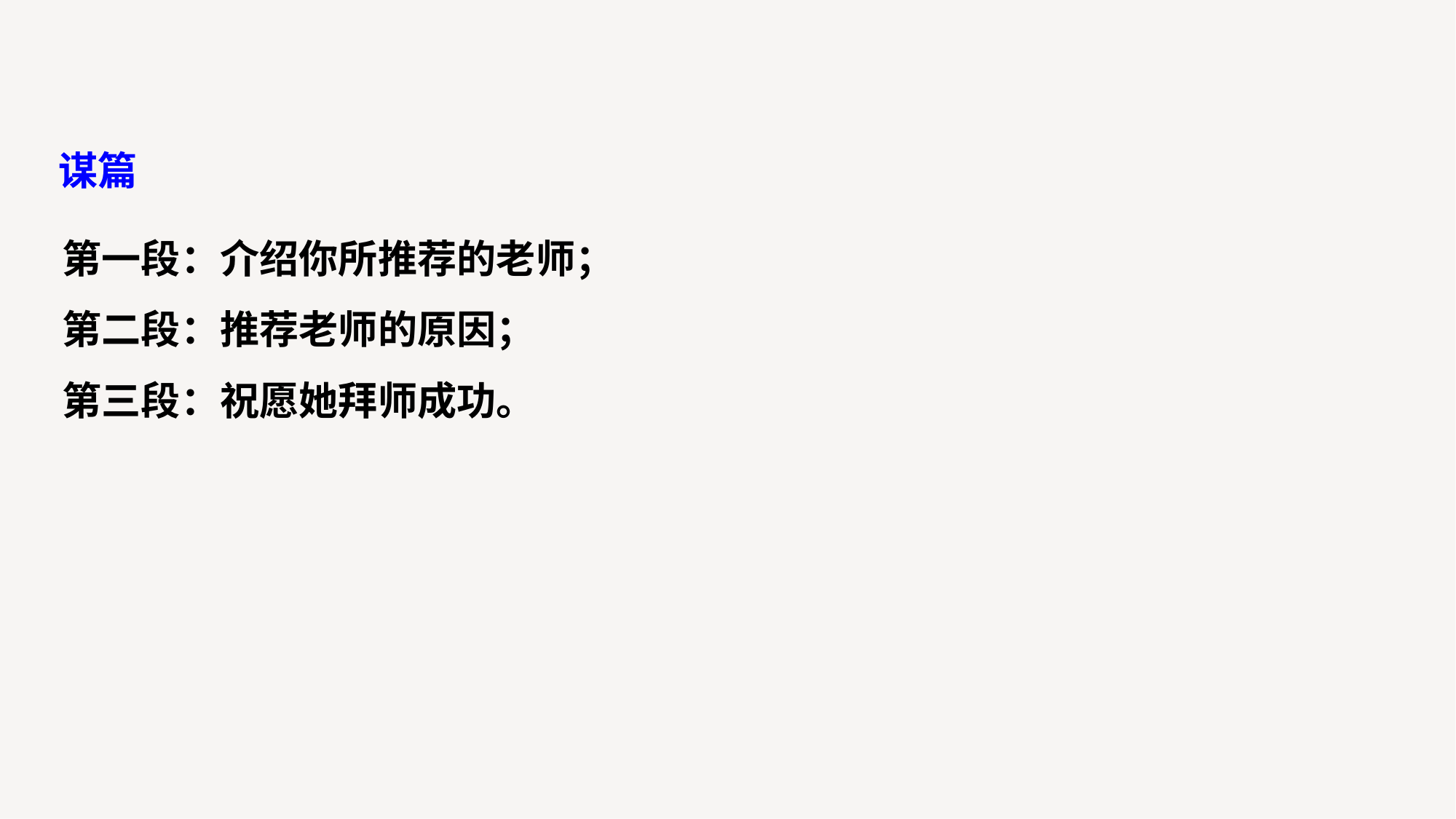

谋篇
第一段：介绍你所推荐的老师；
第二段：推荐老师的原因；
第三段：祝愿她拜师成功。